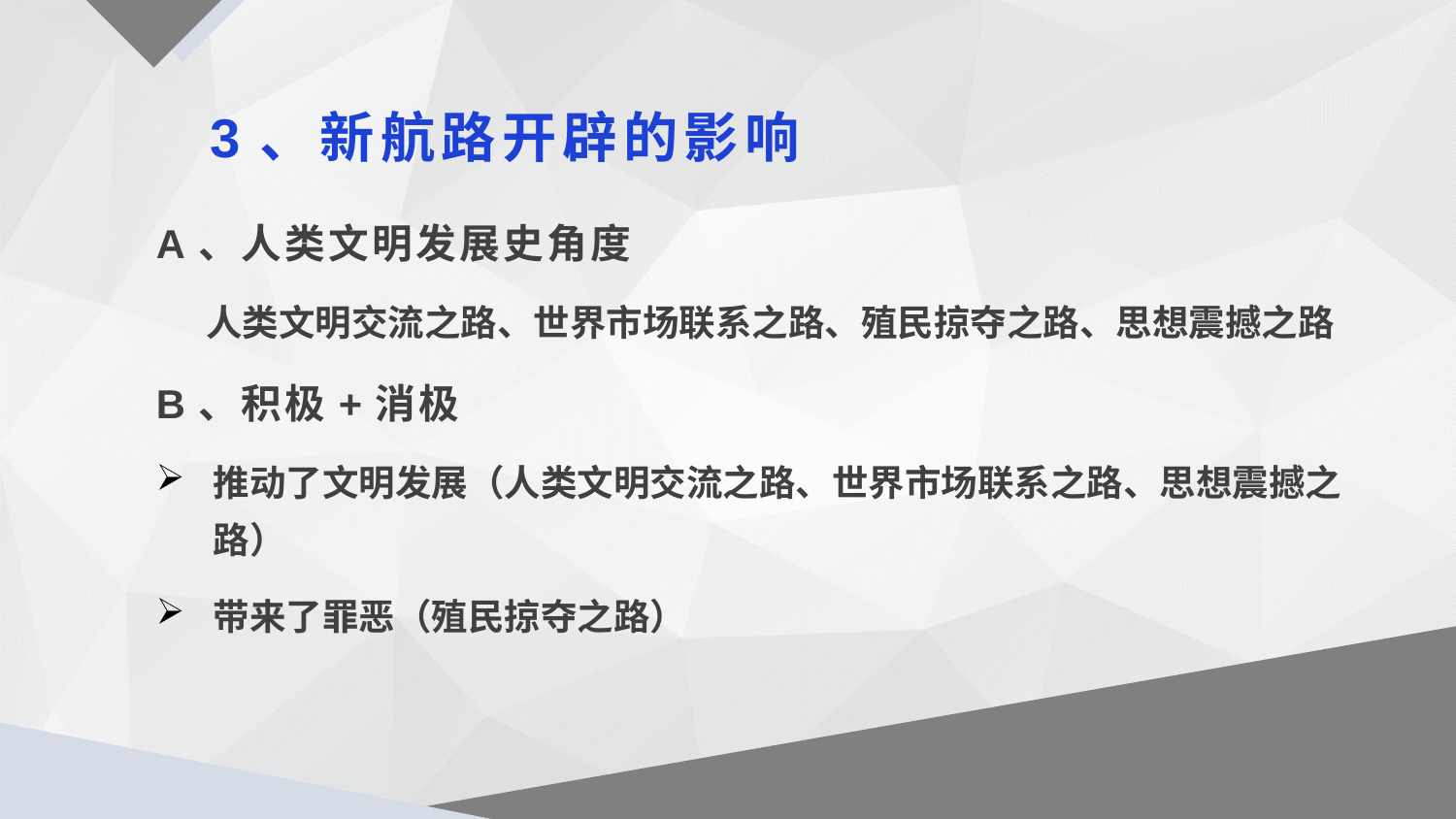

3、新航路开辟的影响
A、人类文明发展史角度
     人类文明交流之路、世界市场联系之路、殖民掠夺之路、思想震撼之路
B、积极+消极
推动了文明发展（人类文明交流之路、世界市场联系之路、思想震撼之路）
带来了罪恶（殖民掠夺之路）